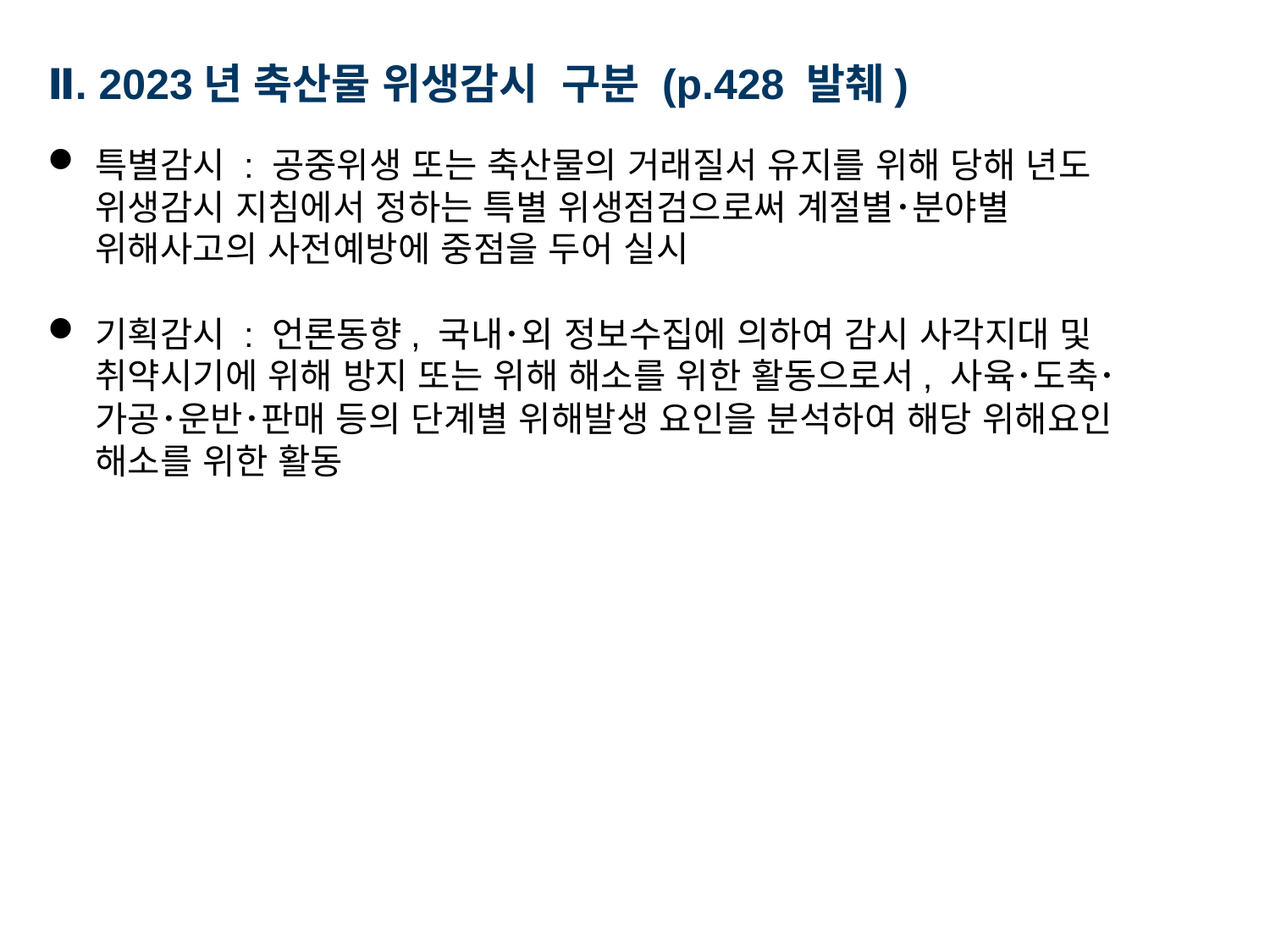

Ⅱ. 2023년 축산물 위생감시  구분 (p.428 발췌)
특별감시 : 공중위생 또는 축산물의 거래질서 유지를 위해 당해 년도 위생감시 지침에서 정하는 특별 위생점검으로써 계절별･분야별 위해사고의 사전예방에 중점을 두어 실시

기획감시 : 언론동향, 국내･외 정보수집에 의하여 감시 사각지대 및 취약시기에 위해 방지 또는 위해 해소를 위한 활동으로서, 사육･도축･가공･운반･판매 등의 단계별 위해발생 요인을 분석하여 해당 위해요인 해소를 위한 활동